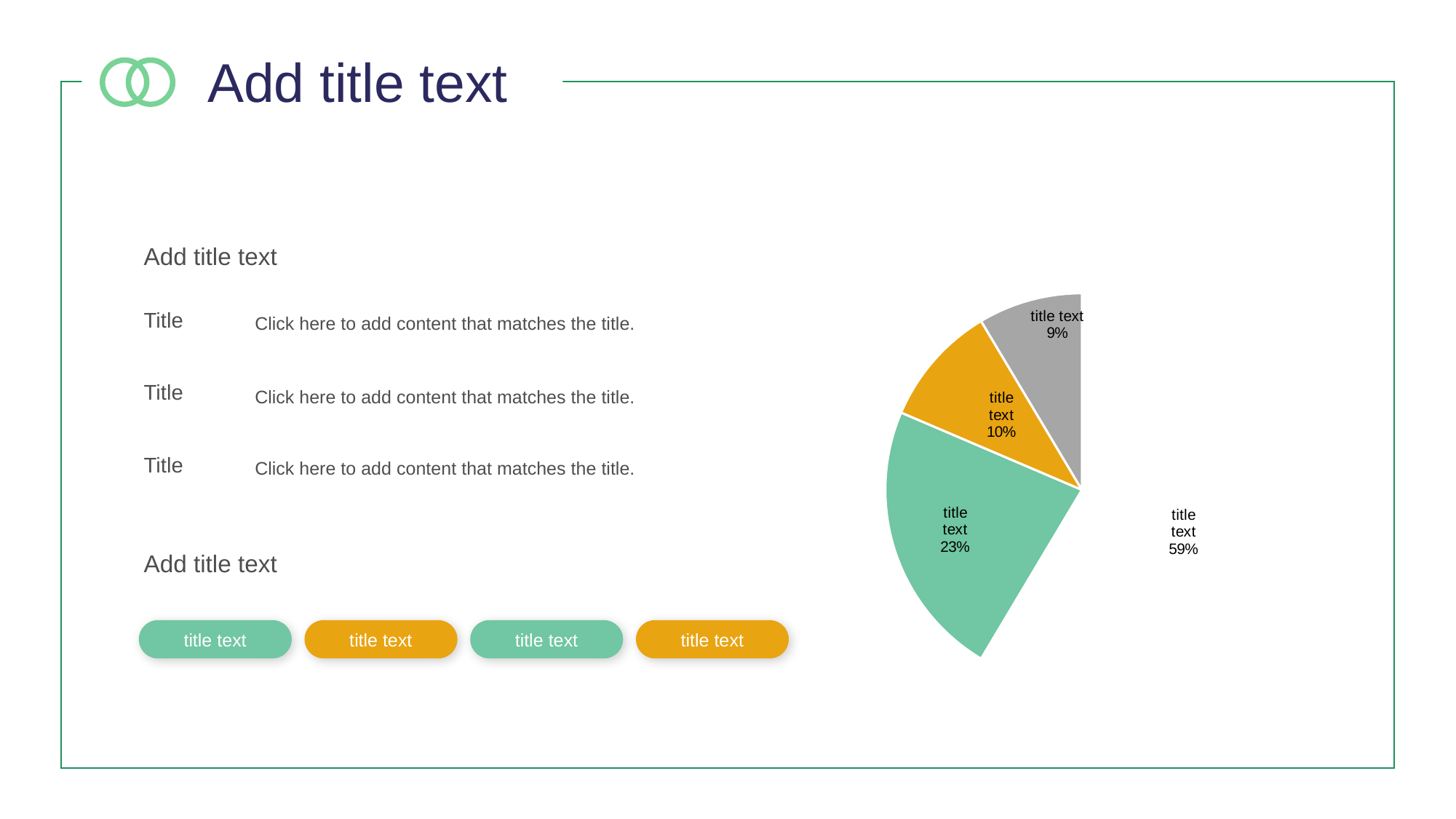

Add title text

### Chart

| Category | 列1 |
|---|---|
| 平台建设 | 8.2 |
| 产品研发 | 3.2 |
| 推广运营 | 1.4 |
| 市场拓展 | 1.2 |
Add title text
Click here to add content that matches the title.
Title
Title
Click here to add content that matches the title.
Click here to add content that matches the title.
Title
Add title text
title text
title text
title text
title text